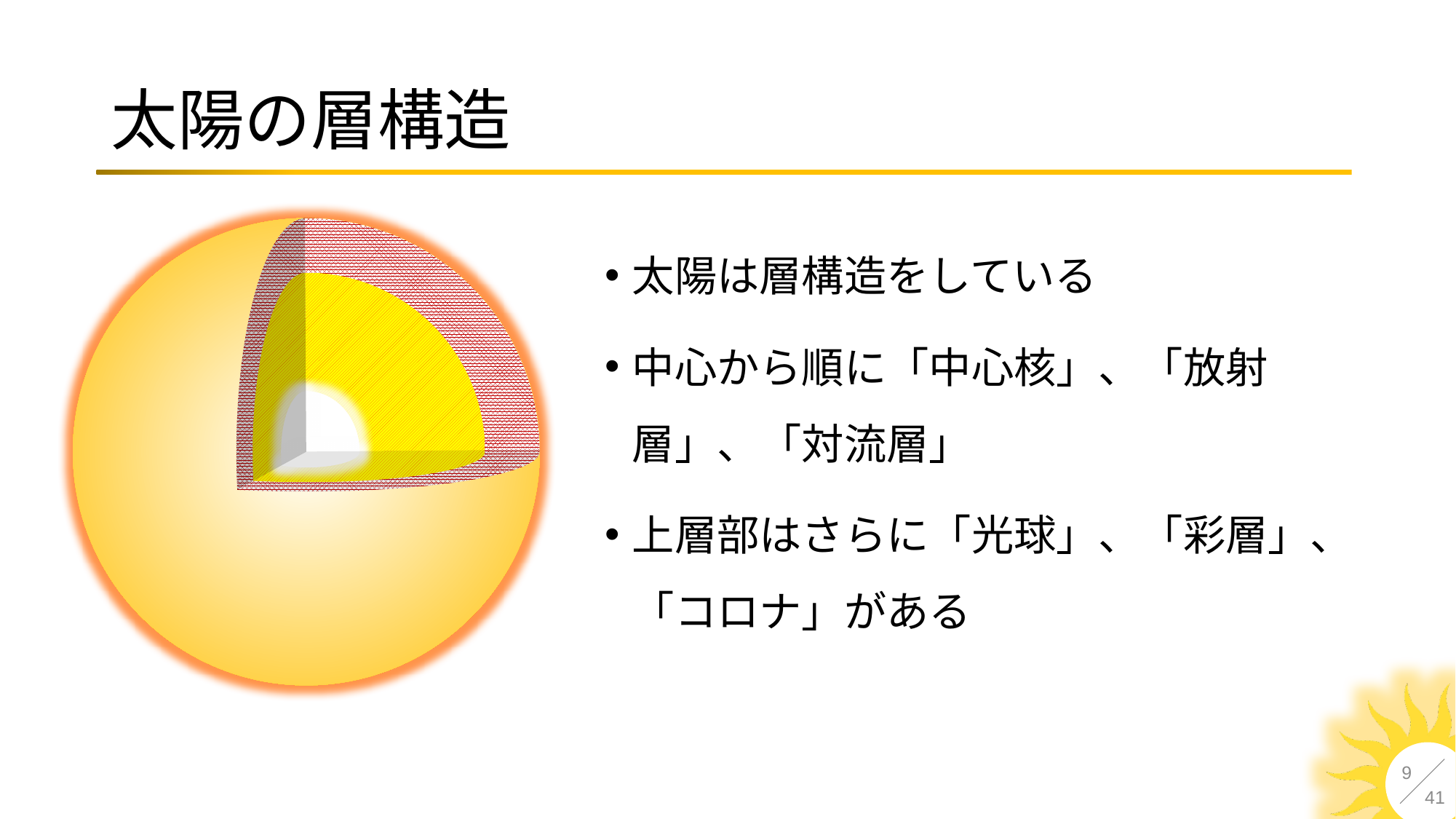

# 太陽の層構造

太陽は層構造をしている
中心から順に「中心核」、「放射層」、「対流層」
上層部はさらに「光球」、「彩層」、「コロナ」がある
9